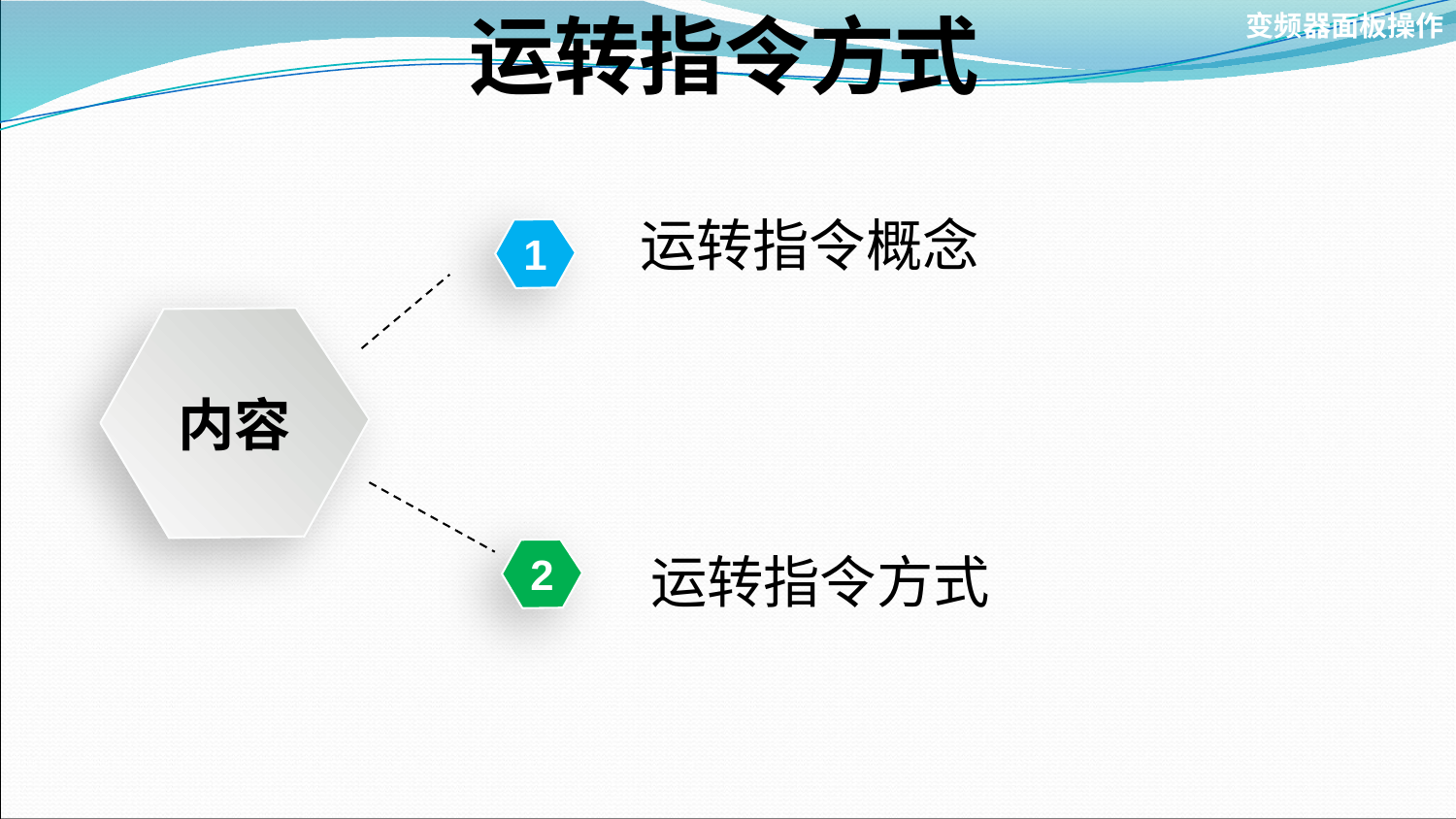

# 运转指令方式
变频器面板操作
运转指令概念
1
内容
2
运转指令方式
2